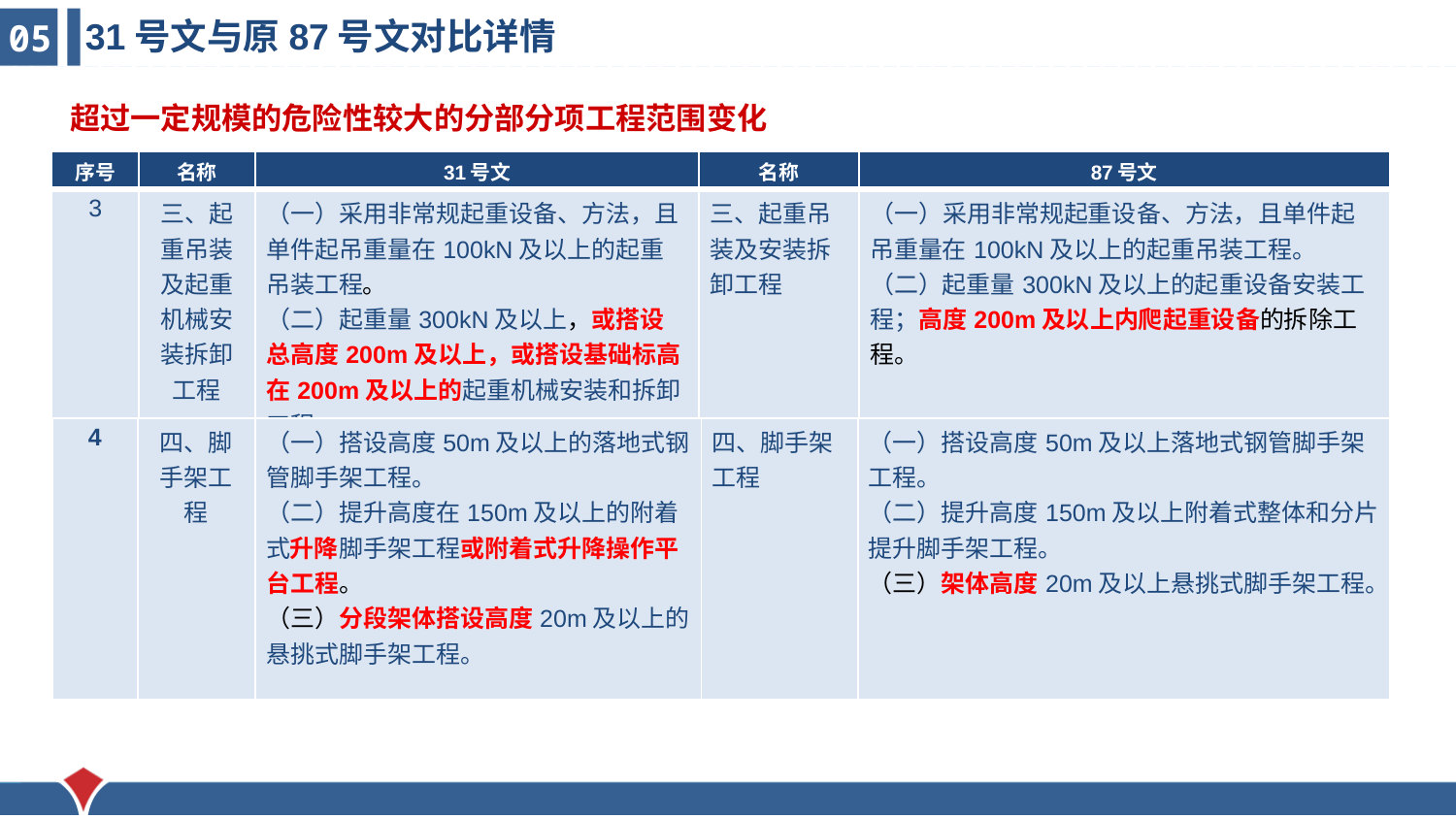

31号文与原87号文对比详情
05
超过一定规模的危险性较大的分部分项工程范围变化
| 序号 | 名称 | 31号文 | 名称 | 87号文 |
| --- | --- | --- | --- | --- |
| 3 | 三、起重吊装及起重机械安装拆卸工程 | （一）采用非常规起重设备、方法，且单件起吊重量在100kN及以上的起重吊装工程。 （二）起重量300kN及以上，或搭设总高度200m及以上，或搭设基础标高在200m及以上的起重机械安装和拆卸工程。 | 三、起重吊装及安装拆卸工程 | （一）采用非常规起重设备、方法，且单件起吊重量在100kN及以上的起重吊装工程。 （二）起重量300kN及以上的起重设备安装工程；高度200m及以上内爬起重设备的拆除工程。 |
| 4 | 四、脚手架工程 | （一）搭设高度50m及以上的落地式钢管脚手架工程。 （二）提升高度在150m及以上的附着式升降脚手架工程或附着式升降操作平台工程。 （三）分段架体搭设高度20m及以上的悬挑式脚手架工程。 | 四、脚手架工程 | （一）搭设高度50m及以上落地式钢管脚手架工程。 （二）提升高度150m及以上附着式整体和分片提升脚手架工程。 （三）架体高度20m及以上悬挑式脚手架工程。 |
| --- | --- | --- | --- | --- |